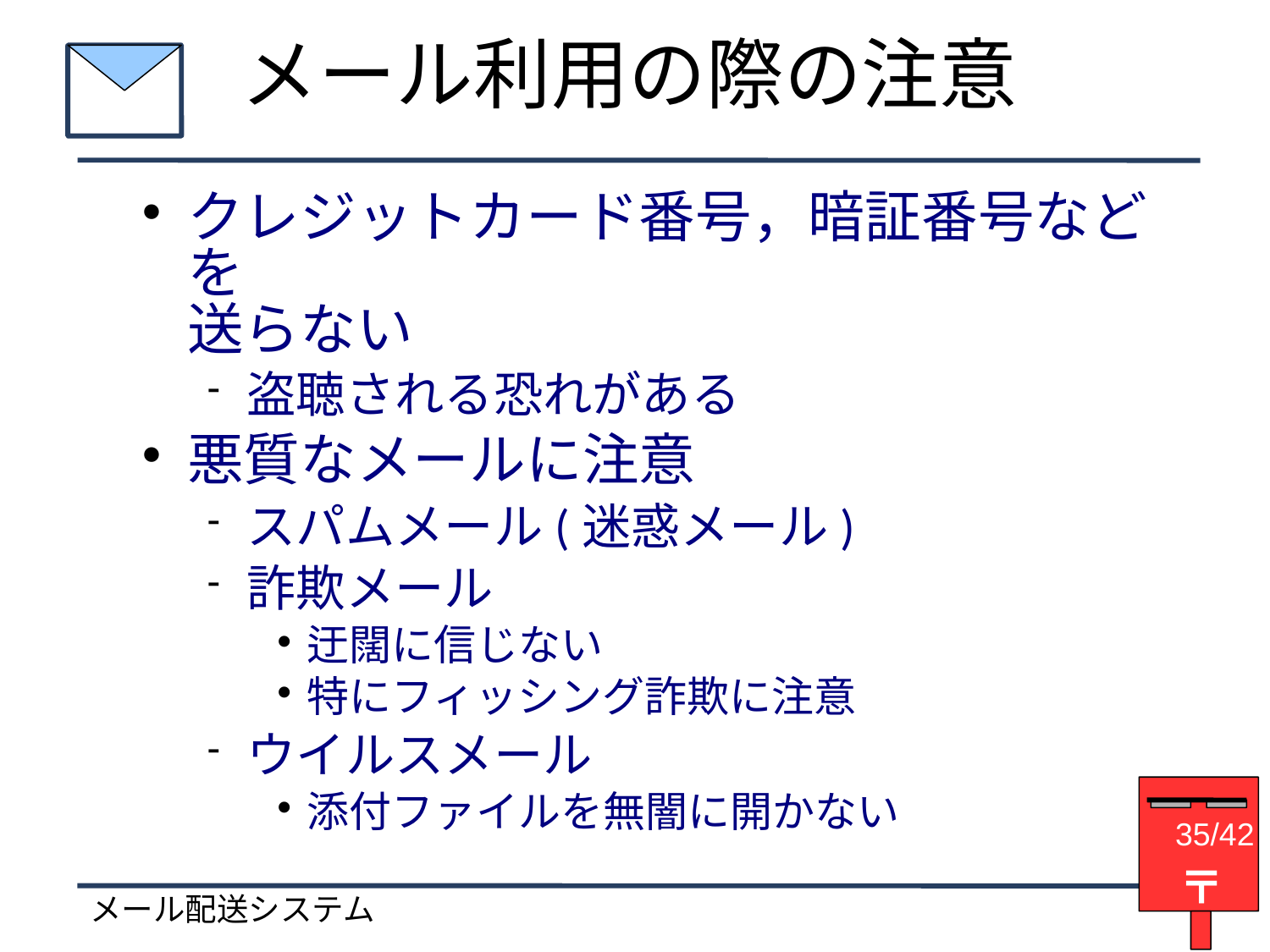

メール利用の際の注意
クレジットカード番号，暗証番号などを
送らない
盗聴される恐れがある
悪質なメールに注意
スパムメール(迷惑メール)
詐欺メール
迂闊に信じない
特にフィッシング詐欺に注意
ウイルスメール
添付ファイルを無闇に開かない